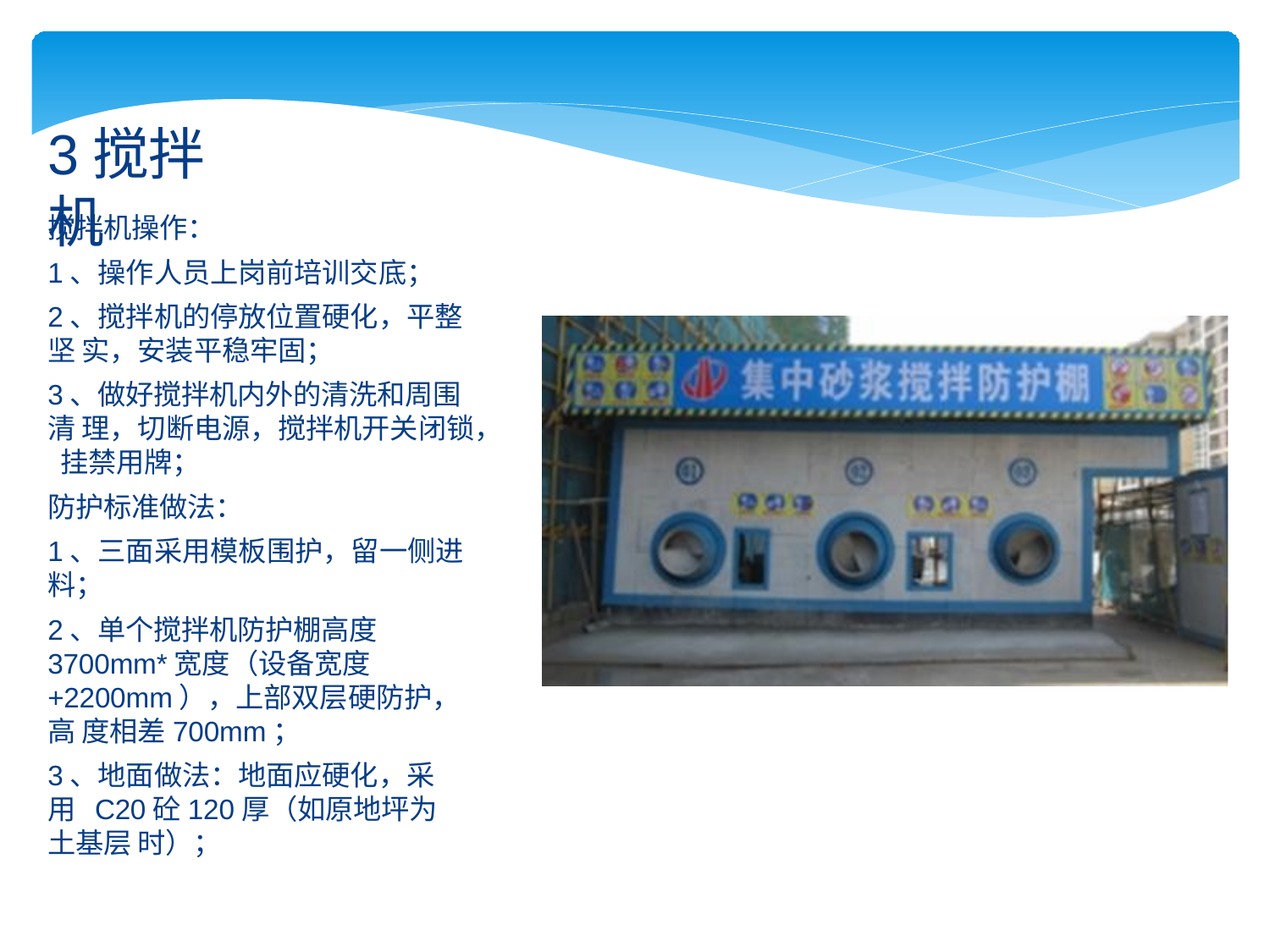

# 3搅拌机

搅拌机操作：
1、操作人员上岗前培训交底；
2、搅拌机的停放位置硬化，平整坚 实，安装平稳牢固；
3、做好搅拌机内外的清洗和周围清 理，切断电源，搅拌机开关闭锁，  挂禁用牌；
防护标准做法：
1、三面采用模板围护，留一侧进料；
2、单个搅拌机防护棚高度
3700mm*宽度（设备宽度
+2200mm），上部双层硬防护，高 度相差700mm；
3、地面做法：地面应硬化，采用  C20砼120厚（如原地坪为土基层 时）；